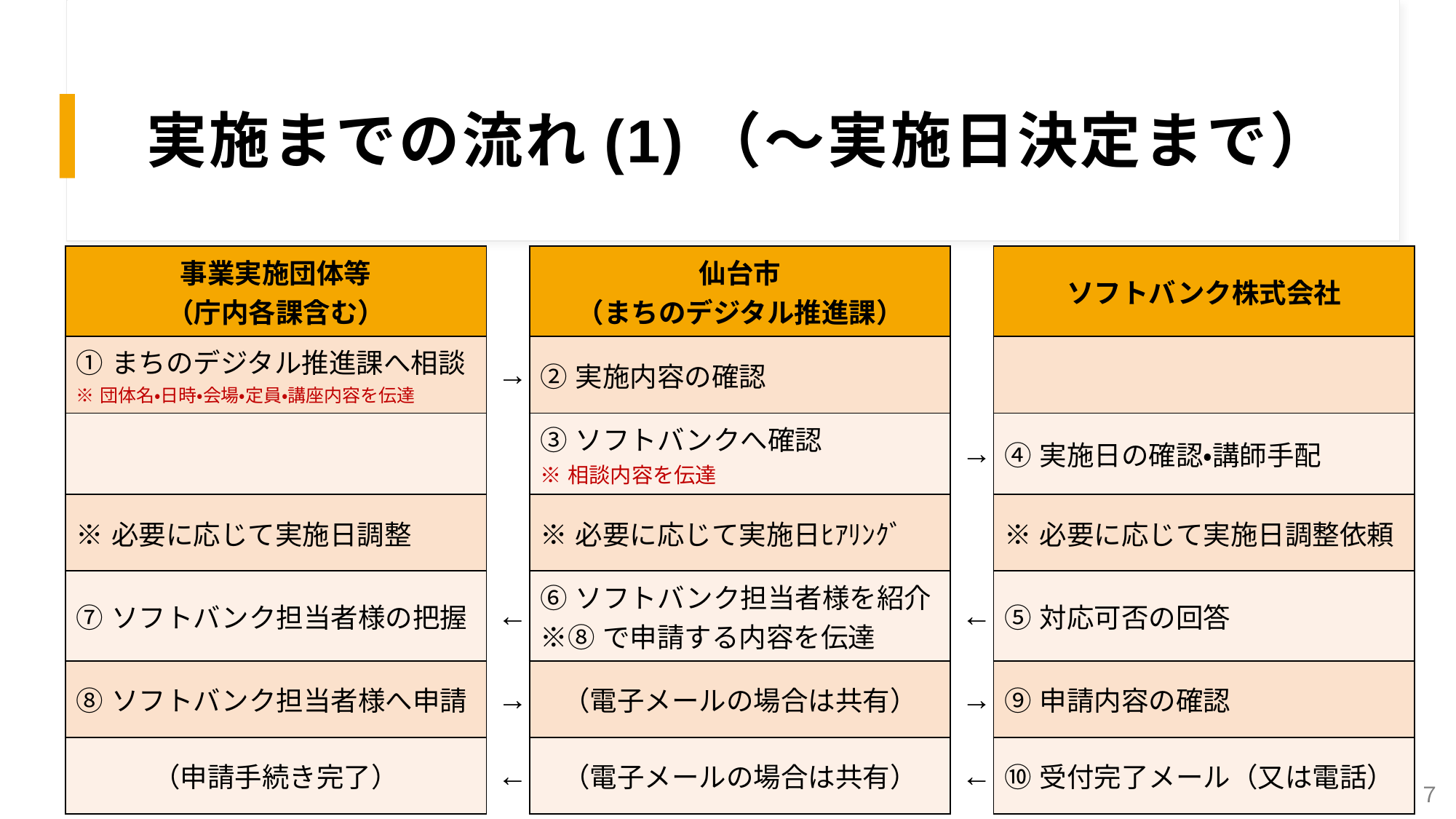

# 実施までの流れ(1)（～実施日決定まで）
| 事業実施団体等 （庁内各課含む） |  | 仙台市 （まちのデジタル推進課） |  | ソフトバンク株式会社 |
| --- | --- | --- | --- | --- |
| ①まちのデジタル推進課へ相談 ※団体名・日時・会場・定員・講座内容を伝達 | → | ②実施内容の確認 |  |  |
|  |  | ③ソフトバンクへ確認 ※相談内容を伝達 | → | ④実施日の確認・講師手配 |
| ※必要に応じて実施日調整 |  | ※必要に応じて実施日ﾋｱﾘﾝｸﾞ |  | ※必要に応じて実施日調整依頼 |
| ⑦ソフトバンク担当者様の把握 | ← | ⑥ソフトバンク担当者様を紹介 ※⑧で申請する内容を伝達 | ← | ⑤対応可否の回答 |
| ⑧ソフトバンク担当者様へ申請 | → | （電子メールの場合は共有） | → | ⑨申請内容の確認 |
| （申請手続き完了） | ← | （電子メールの場合は共有） | ← | ⑩受付完了メール（又は電話） |
７